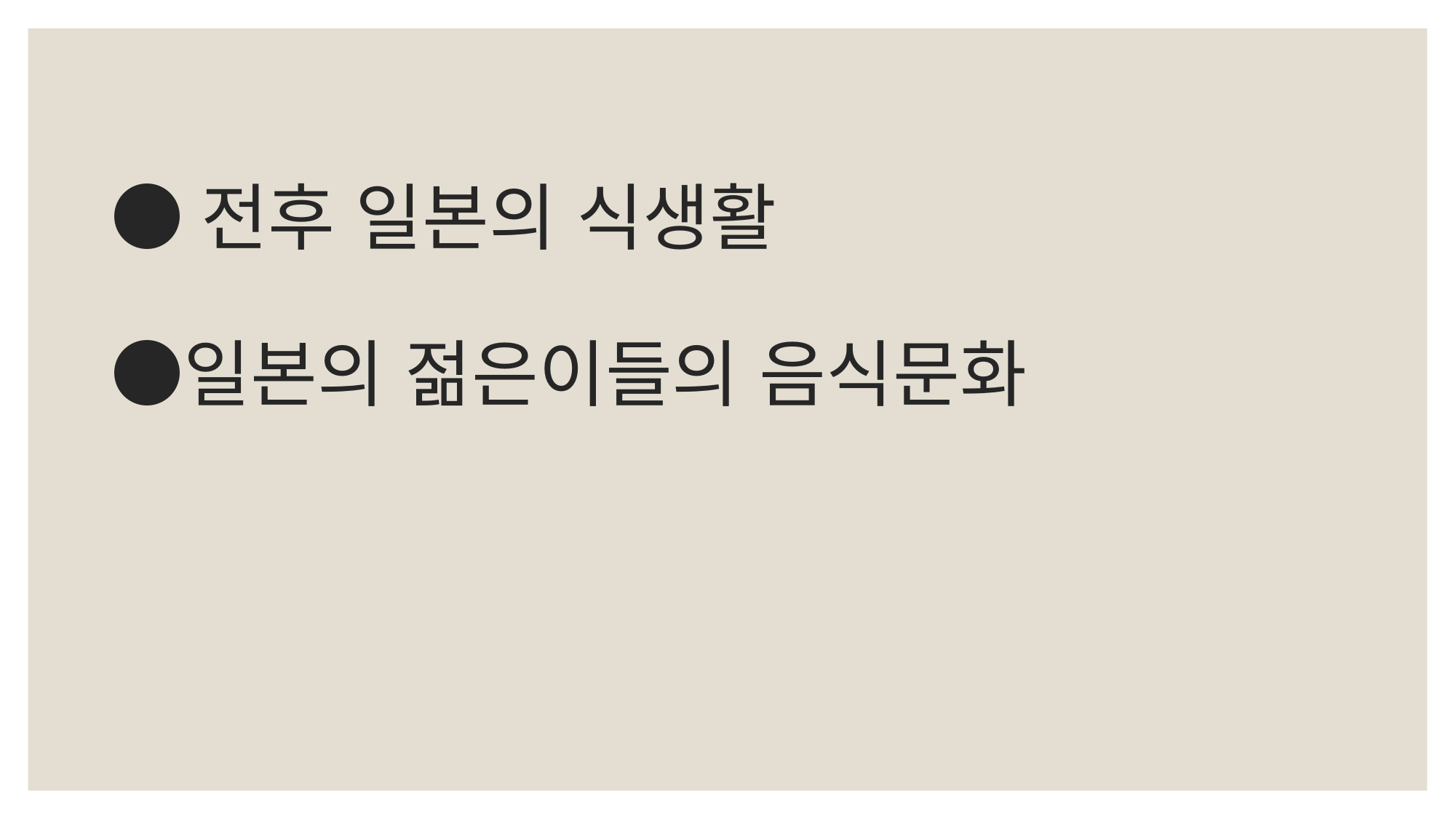

# ●전후 일본의 식생활 ●일본의 젊은이들의 음식문화